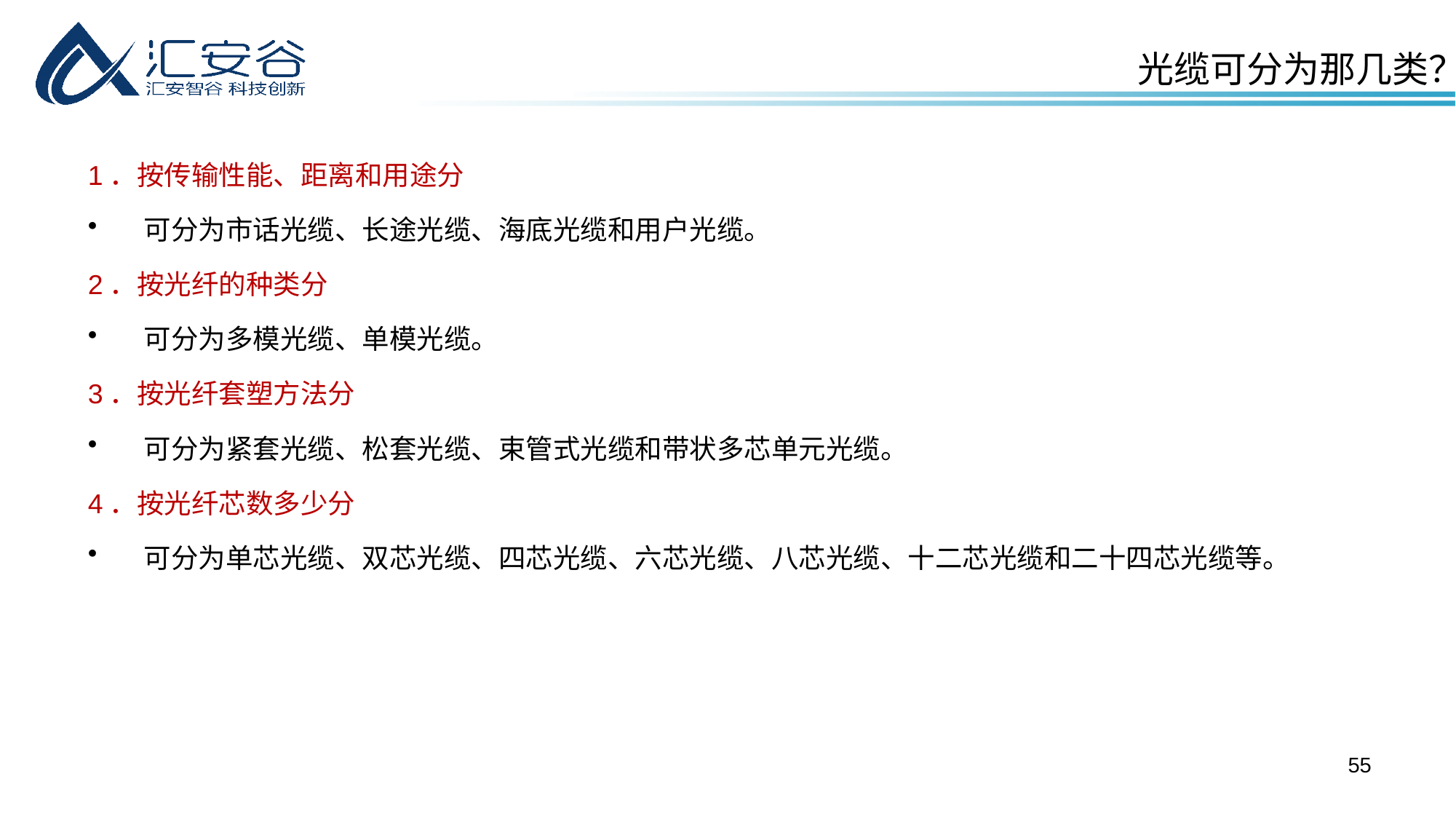

光缆可分为那几类？
1．按传输性能、距离和用途分
可分为市话光缆、长途光缆、海底光缆和用户光缆。
2．按光纤的种类分
可分为多模光缆、单模光缆。
3．按光纤套塑方法分
可分为紧套光缆、松套光缆、束管式光缆和带状多芯单元光缆。
4．按光纤芯数多少分
可分为单芯光缆、双芯光缆、四芯光缆、六芯光缆、八芯光缆、十二芯光缆和二十四芯光缆等。
55